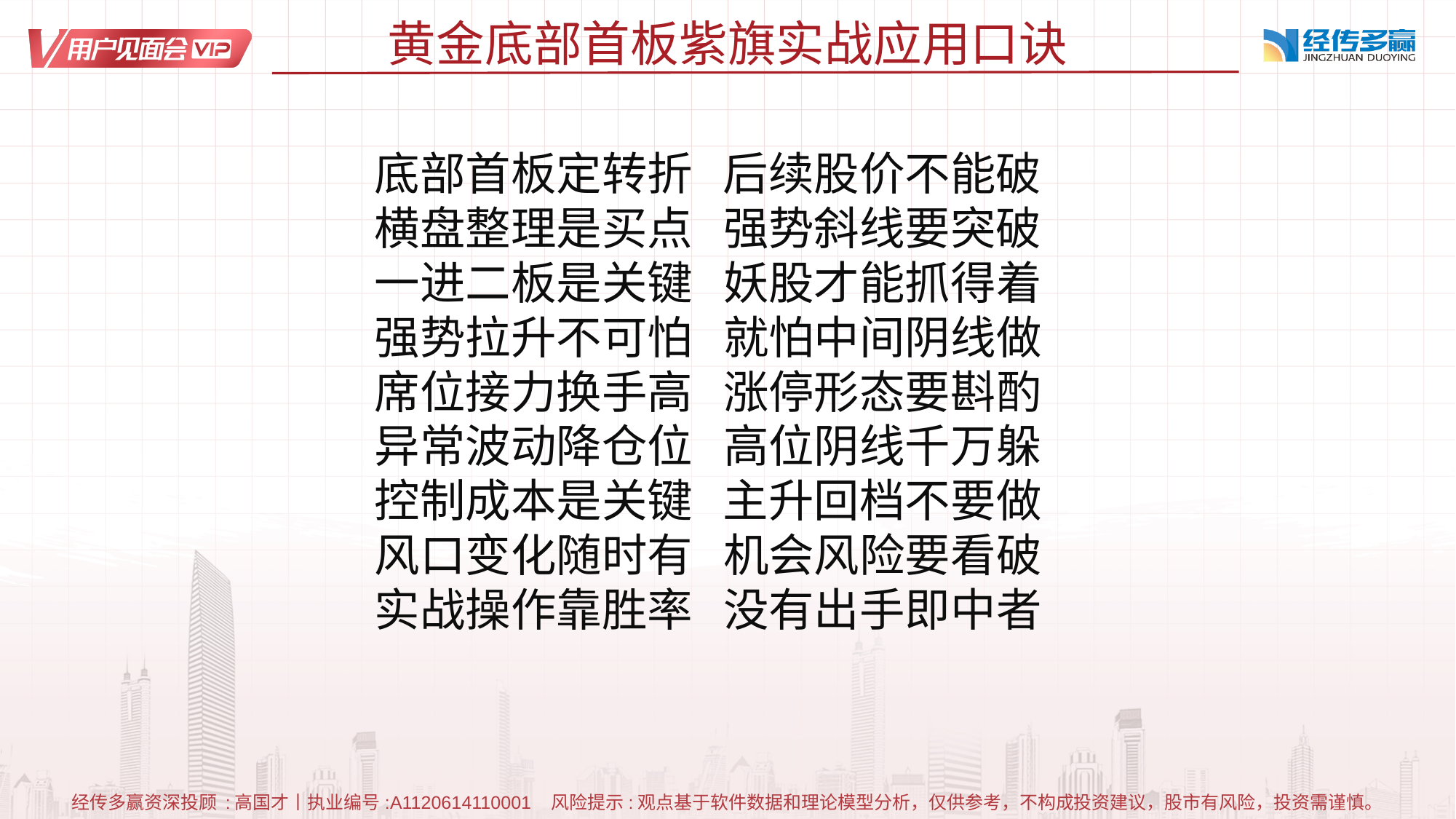

黄金底部首板紫旗实战应用口诀
底部首板定转折   后续股价不能破
横盘整理是买点   强势斜线要突破
一进二板是关键   妖股才能抓得着
强势拉升不可怕   就怕中间阴线做
席位接力换手高   涨停形态要斟酌
异常波动降仓位   高位阴线千万躲
控制成本是关键   主升回档不要做
风口变化随时有   机会风险要看破
实战操作靠胜率   没有出手即中者